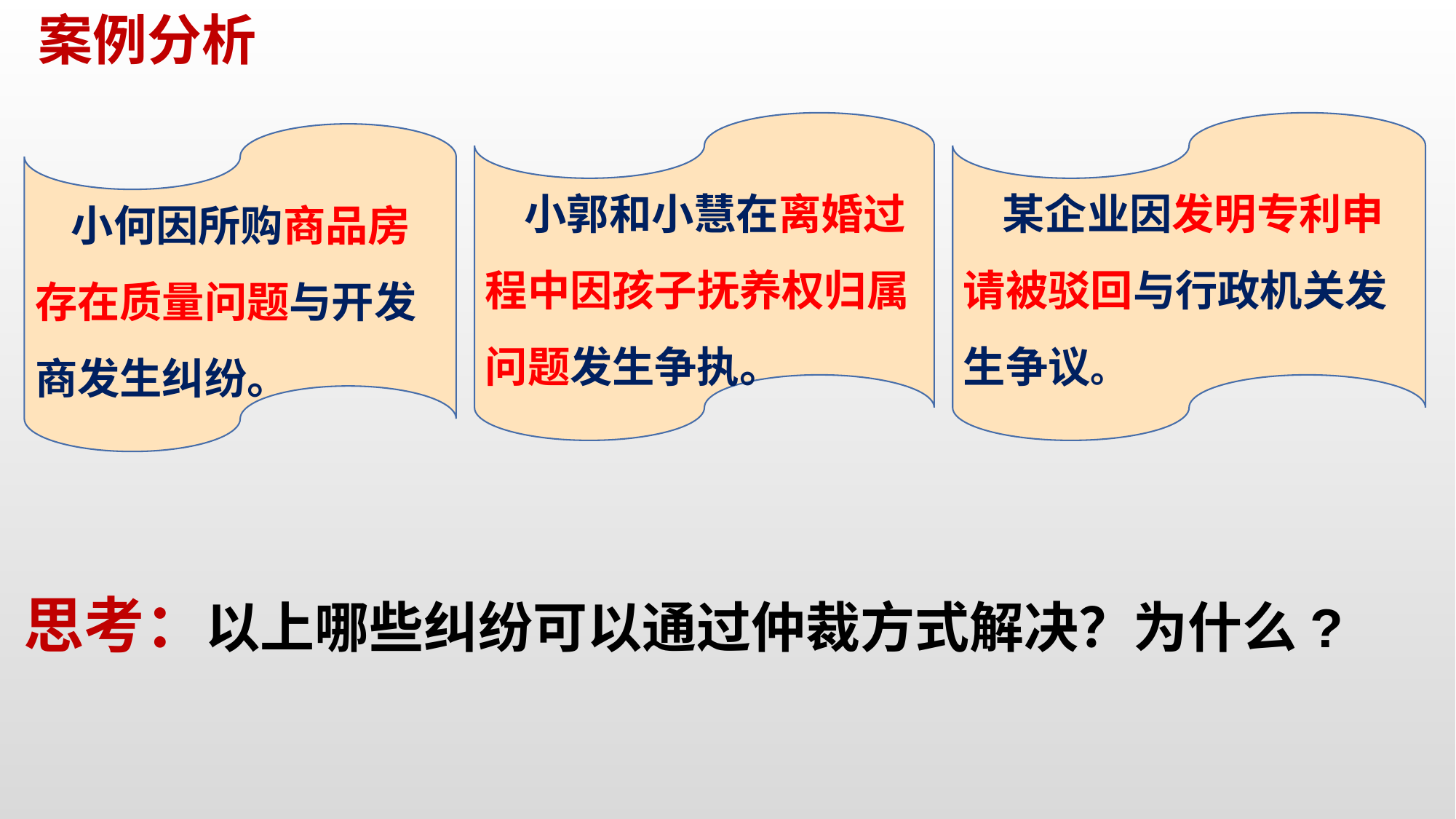

案例分析
   小郭和小慧在离婚过程中因孩子抚养权归属问题发生争执。
   某企业因发明专利申请被驳回与行政机关发生争议。
   小何因所购商品房存在质量问题与开发商发生纠纷。
思考：以上哪些纠纷可以通过仲裁方式解决？为什么?